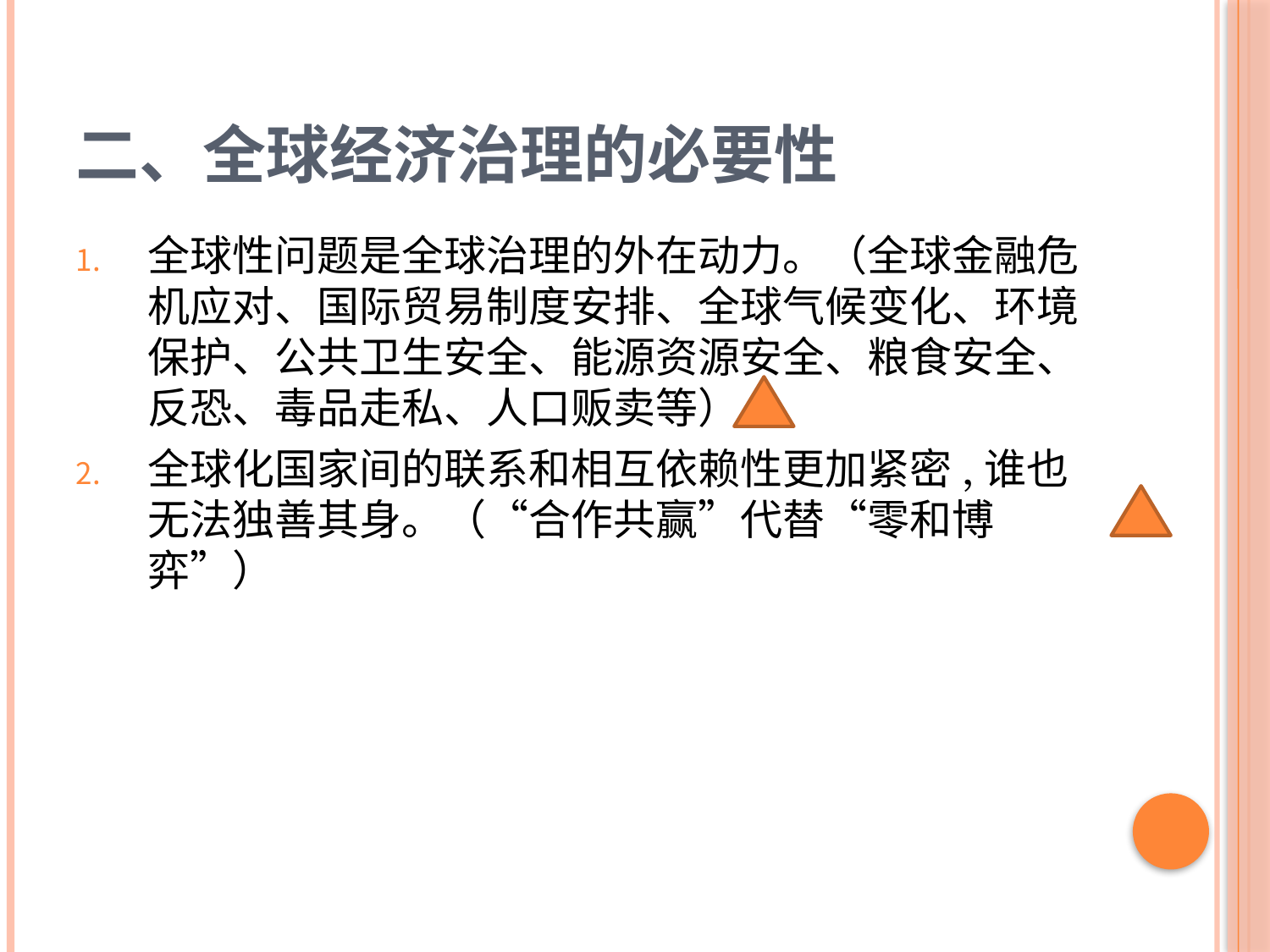

# 二、全球经济治理的必要性
全球性问题是全球治理的外在动力。（全球金融危机应对、国际贸易制度安排、全球气候变化、环境保护、公共卫生安全、能源资源安全、粮食安全、反恐、毒品走私、人口贩卖等）
全球化国家间的联系和相互依赖性更加紧密,谁也无法独善其身。（“合作共赢”代替“零和博弈”）